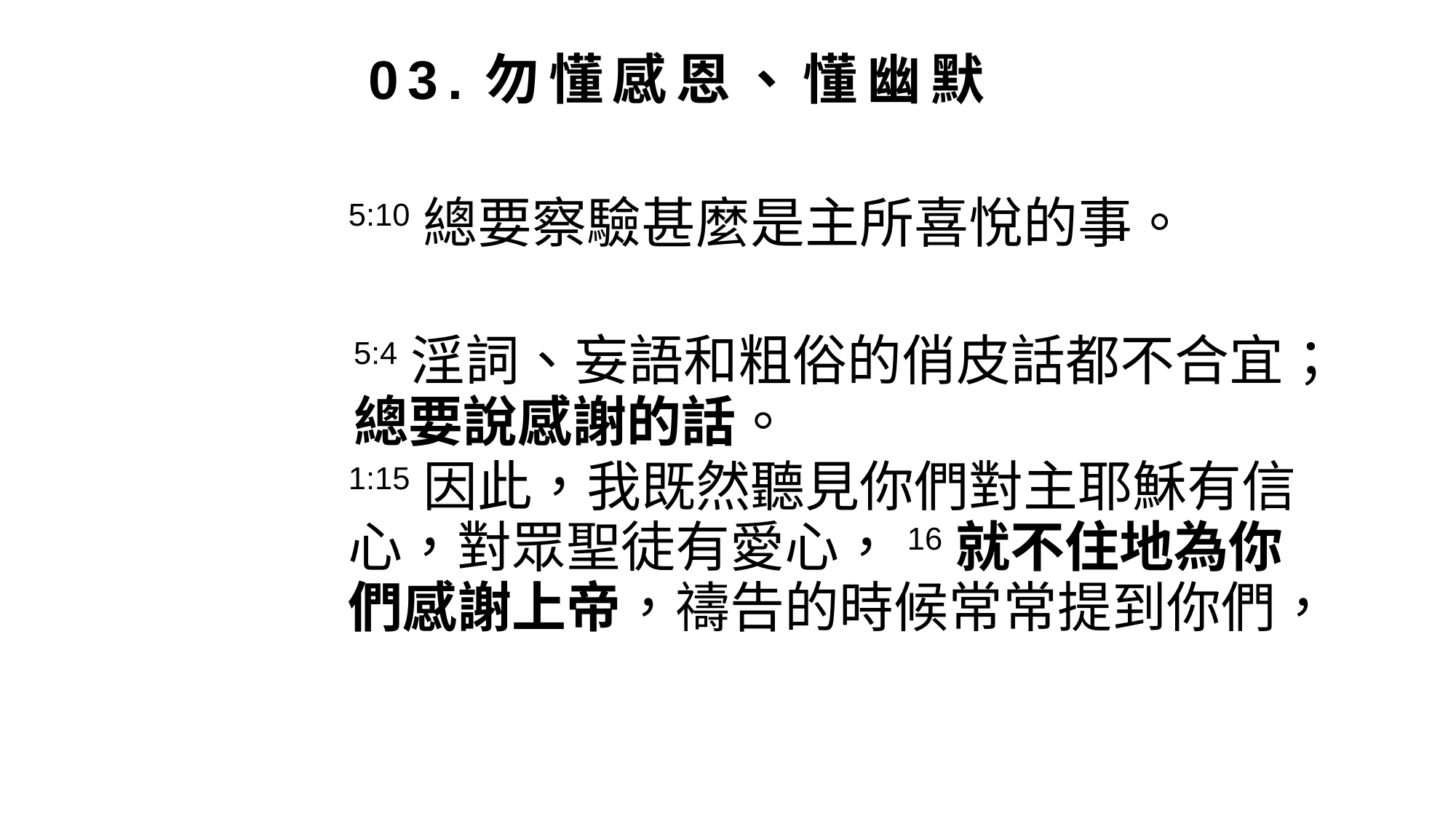

03.勿懂感恩、懂幽默

5:10總要察驗甚麼是主所喜悅的事。
5:4淫詞、妄語和粗俗的俏皮話都不合宜；總要說感謝的話。
1:15因此，我既然聽見你們對主耶穌有信心，對眾聖徒有愛心，16就不住地為你們感謝上帝，禱告的時候常常提到你們，